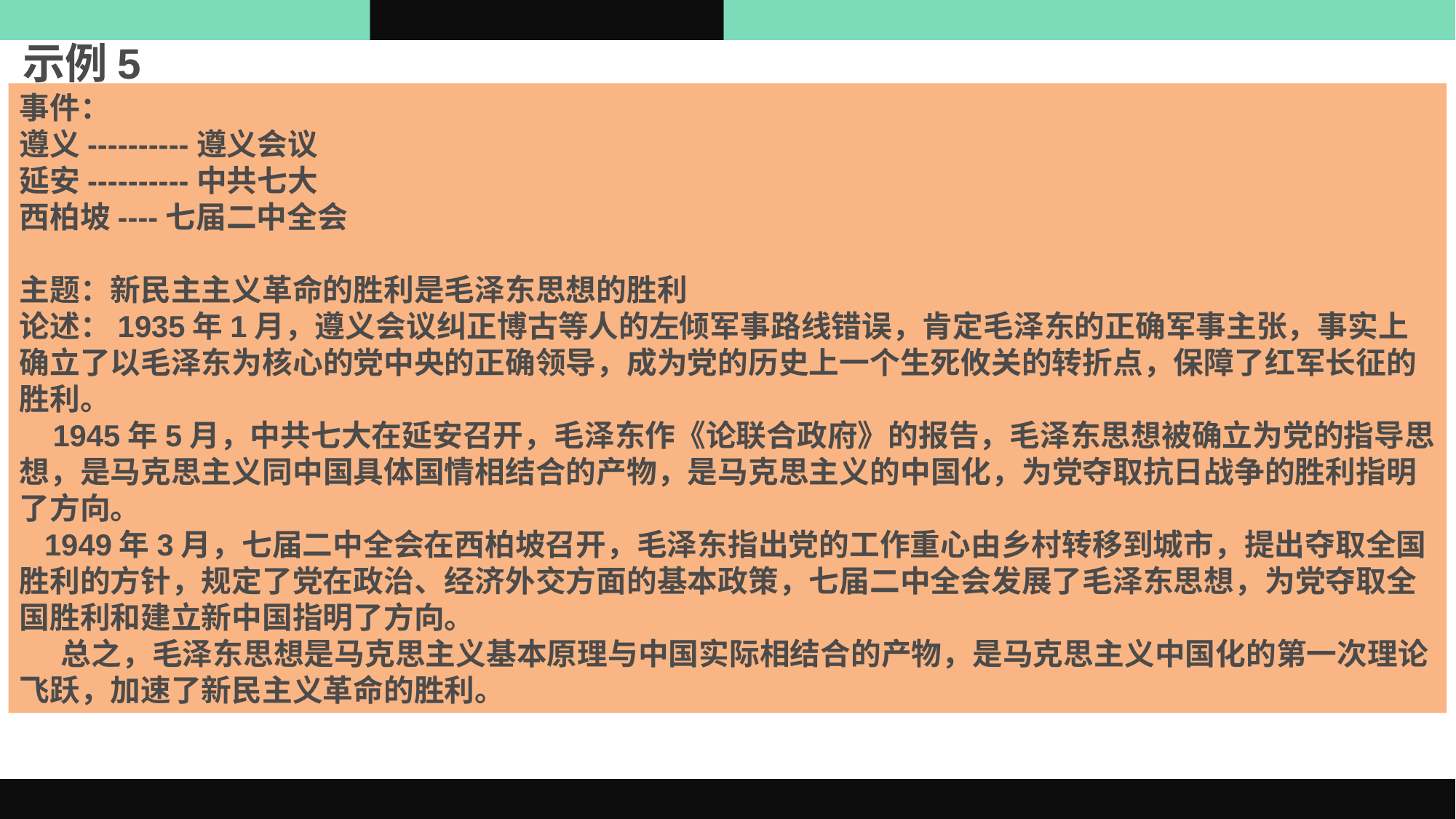

示例5
事件：
遵义----------遵义会议
延安----------中共七大
西柏坡----七届二中全会

主题：新民主主义革命的胜利是毛泽东思想的胜利
论述：1935年1月，遵义会议纠正博古等人的左倾军事路线错误，肯定毛泽东的正确军事主张，事实上确立了以毛泽东为核心的党中央的正确领导，成为党的历史上一个生死攸关的转折点，保障了红军长征的胜利。
    1945年5月，中共七大在延安召开，毛泽东作《论联合政府》的报告，毛泽东思想被确立为党的指导思想，是马克思主义同中国具体国情相结合的产物，是马克思主义的中国化，为党夺取抗日战争的胜利指明了方向。
   1949年3月，七届二中全会在西柏坡召开，毛泽东指出党的工作重心由乡村转移到城市，提出夺取全国胜利的方针，规定了党在政治、经济外交方面的基本政策，七届二中全会发展了毛泽东思想，为党夺取全国胜利和建立新中国指明了方向。
     总之，毛泽东思想是马克思主义基本原理与中国实际相结合的产物，是马克思主义中国化的第一次理论飞跃，加速了新民主义革命的胜利。